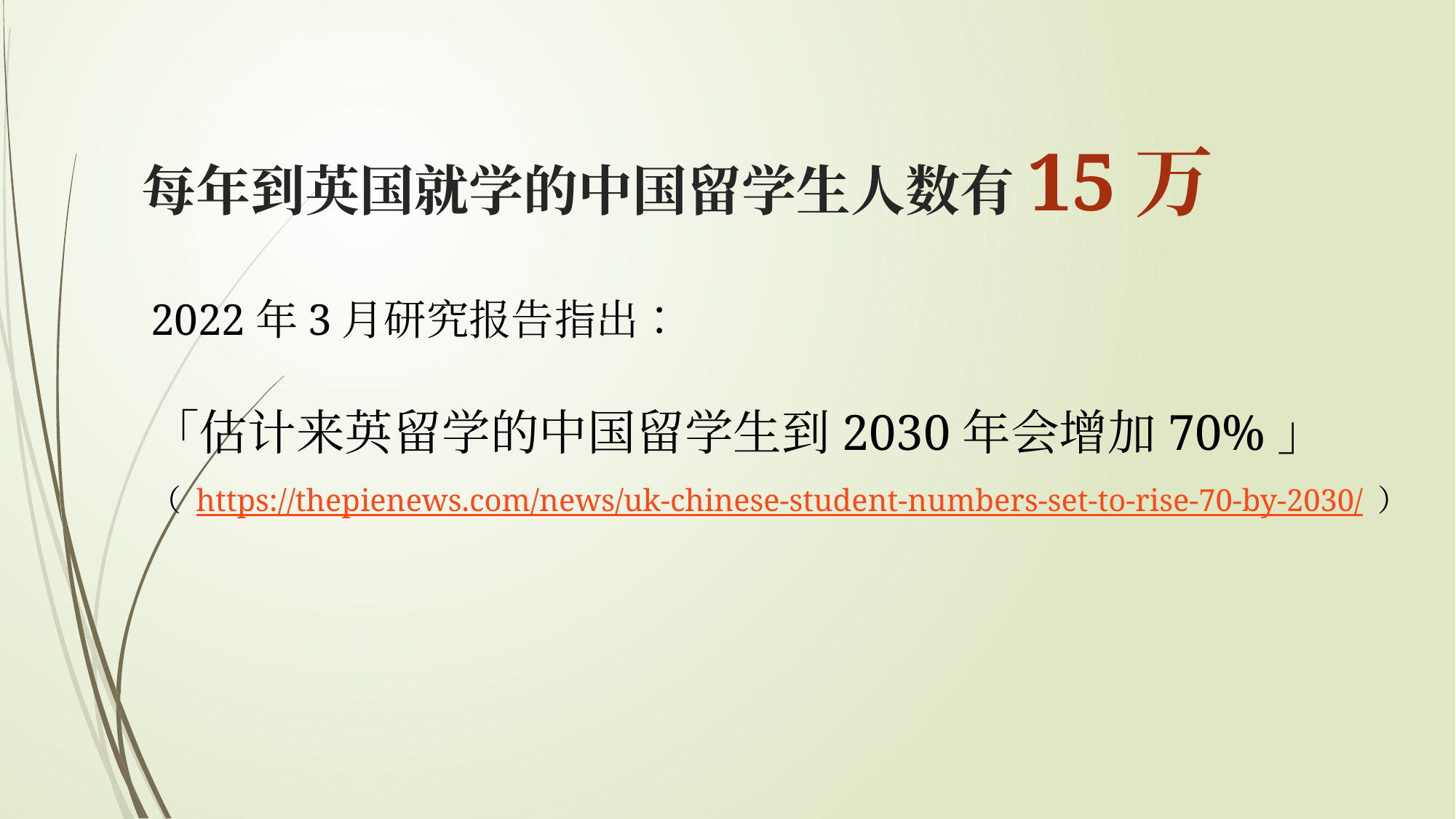

每年到英国就学的中国留学生人数有15万

2022年3月研究报告指出：
「估计来英留学的中国留学生到2030年会增加70%」
（ https://thepienews.com/news/uk-chinese-student-numbers-set-to-rise-70-by-2030/ ）